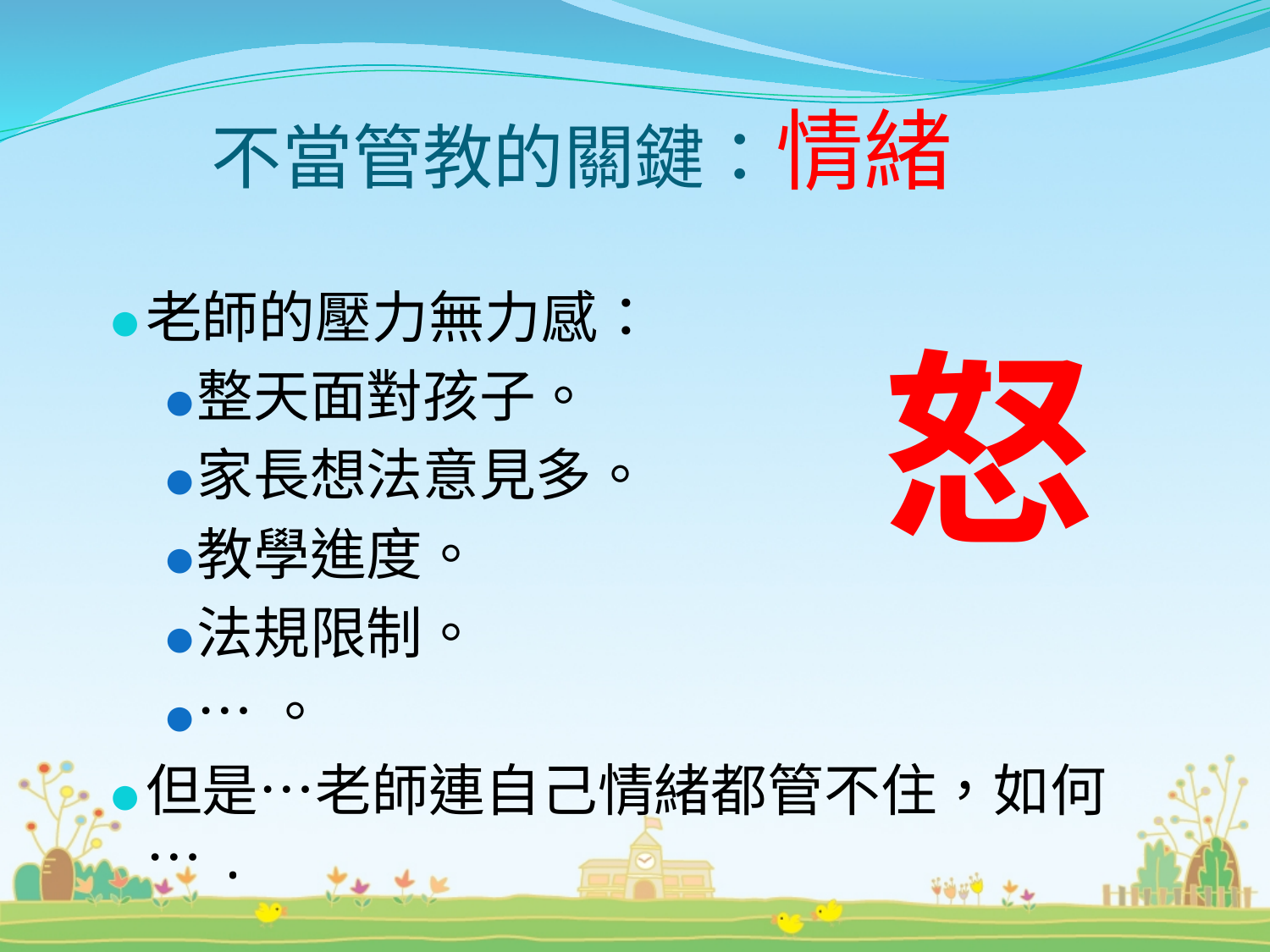

# 不當管教的關鍵：情緒
老師的壓力無力感：
整天面對孩子。
家長想法意見多。
教學進度。
法規限制。
…。
但是…老師連自己情緒都管不住，如何….
怒